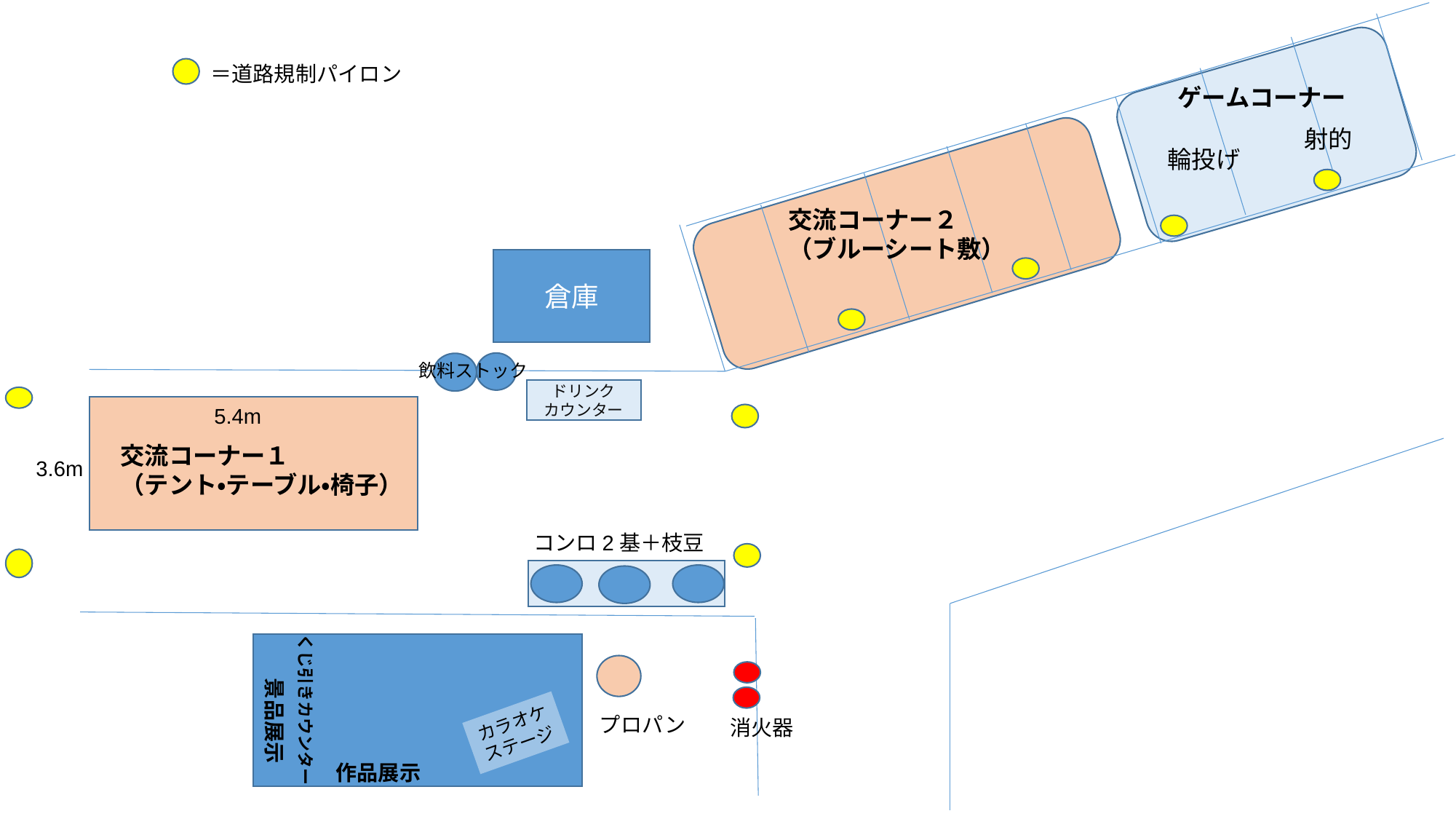

＝道路規制パイロン

ゲームコーナー
射的
輪投げ

交流コーナー２
（ブルーシート敷）

倉庫

飲料ストック
ドリンク
カウンター

5.4m

交流コーナー１
（テント・テーブル・椅子）
3.6m
コンロ2基＋枝豆

くじ引きカウンター
景品展示
カラオケ
ステージ
プロパン
消火器
作品展示